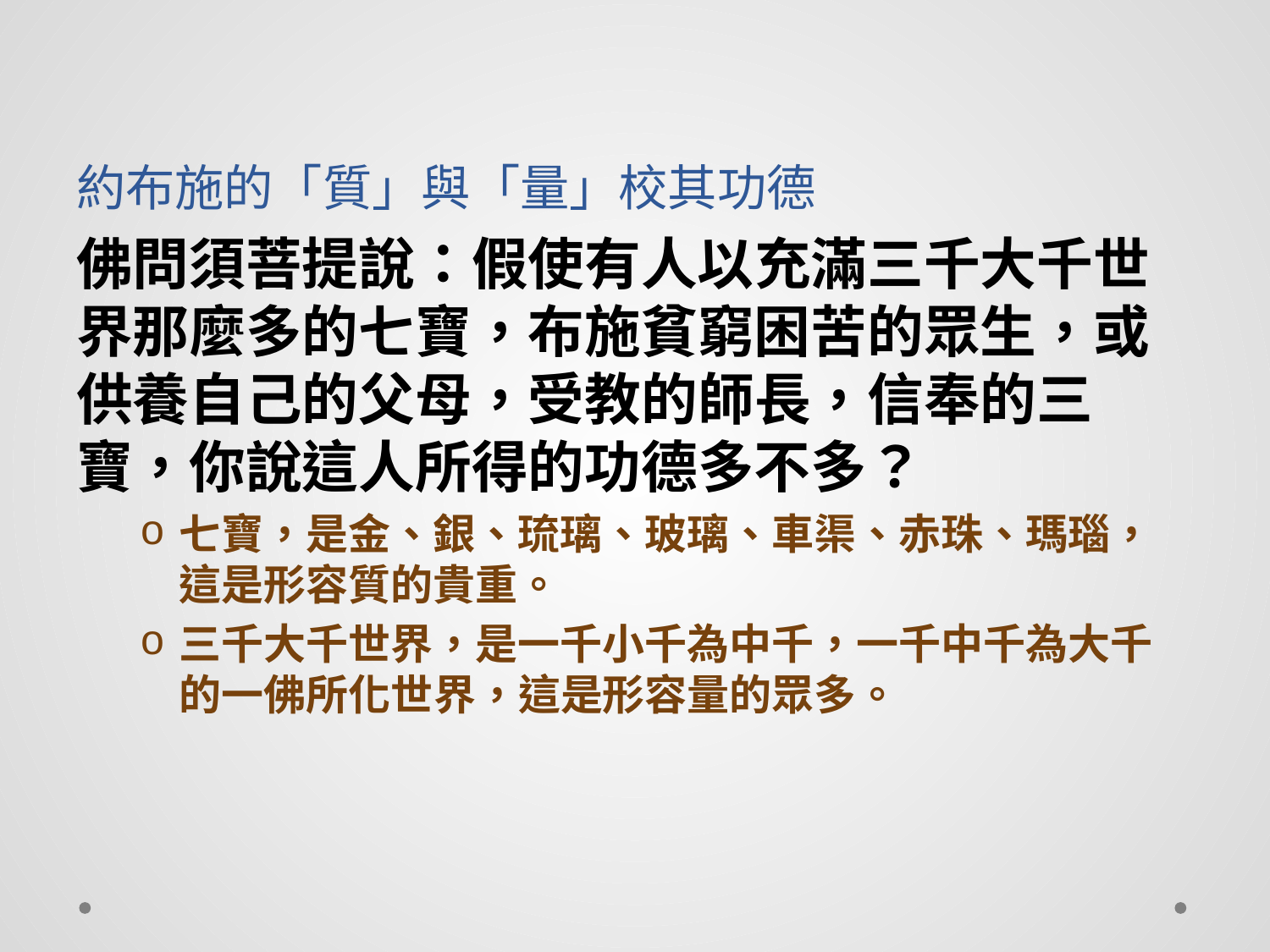

# 約布施的「質」與「量」校其功德
佛問須菩提說：假使有人以充滿三千大千世界那麼多的七寶，布施貧窮困苦的眾生，或供養自己的父母，受教的師長，信奉的三寶，你說這人所得的功德多不多？
七寶，是金、銀、琉璃、玻璃、車渠、赤珠、瑪瑙，這是形容質的貴重。
三千大千世界，是一千小千為中千，一千中千為大千的一佛所化世界，這是形容量的眾多。